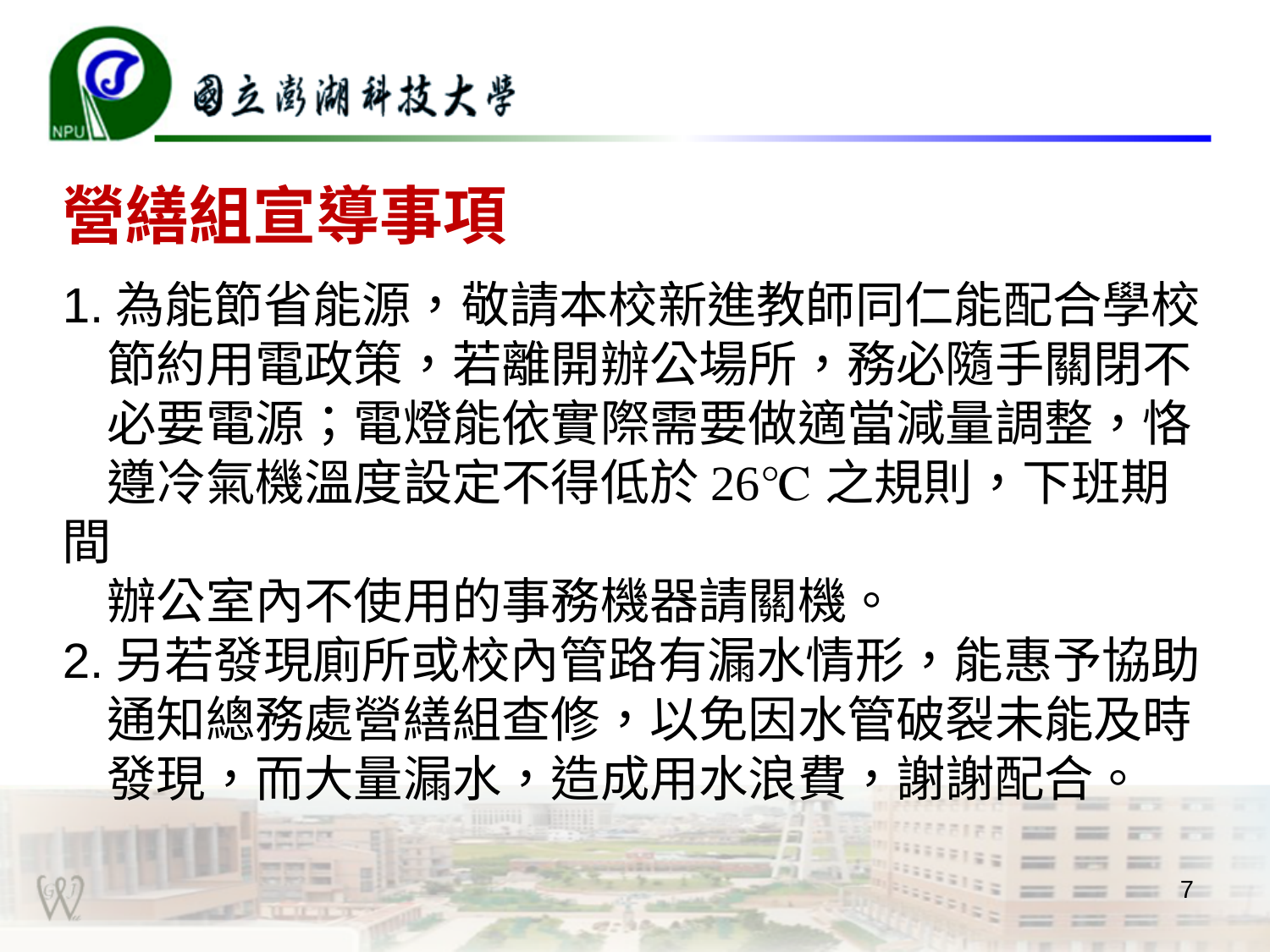

# 營繕組宣導事項
1.為能節省能源，敬請本校新進教師同仁能配合學校
   節約用電政策，若離開辦公場所，務必隨手關閉不
   必要電源；電燈能依實際需要做適當減量調整，恪
   遵冷氣機溫度設定不得低於26℃之規則，下班期間
   辦公室內不使用的事務機器請關機。
2.另若發現廁所或校內管路有漏水情形，能惠予協助
   通知總務處營繕組查修，以免因水管破裂未能及時
   發現，而大量漏水，造成用水浪費，謝謝配合。
7